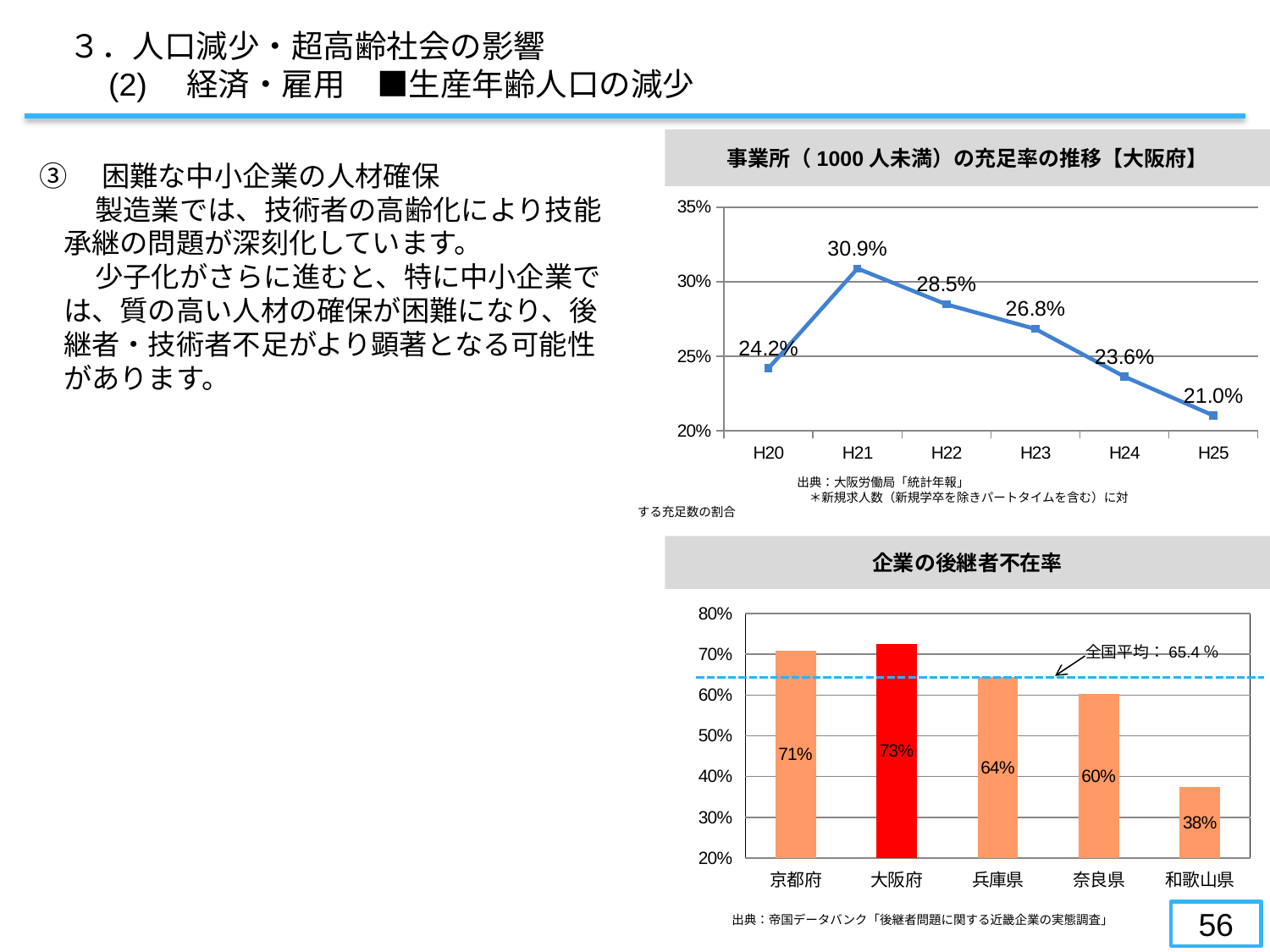

３．人口減少・超高齢社会の影響
　　(2)　経済・雇用　■生産年齢人口の減少
事業所（1000人未満）の充足率の推移【大阪府】
③　困難な中小企業の人材確保
　　製造業では、技術者の高齢化により技能承継の問題が深刻化しています。
　　少子化がさらに進むと、特に中小企業では、質の高い人材の確保が困難になり、後継者・技術者不足がより顕著となる可能性があります。

### Chart

| Category |  |
|---|---|
| H20 | 0.2419169899294212 |
| H21 | 0.3088465840674653 |
| H22 | 0.2847889248144269 |
| H23 | 0.26828684188809365 |
| H24 | 0.23631990293601546 |
| H25 | 0.21024227414115235 |
　　　　　　　　　　　　　出典：大阪労働局「統計年報」
　　　　　　　　　　　　　　＊新規求人数（新規学卒を除きパートタイムを含む）に対する充足数の割合
企業の後継者不在率

### Chart

| Category | 後継者不在率 |
|---|---|
| 京都府 | 0.709 |
| 大阪府 | 0.725 |
| 兵庫県 | 0.644 |
| 奈良県 | 0.603 |
| 和歌山県 | 0.375 |
全国平均：65.4％
56
出典：帝国データバンク「後継者問題に関する近畿企業の実態調査」